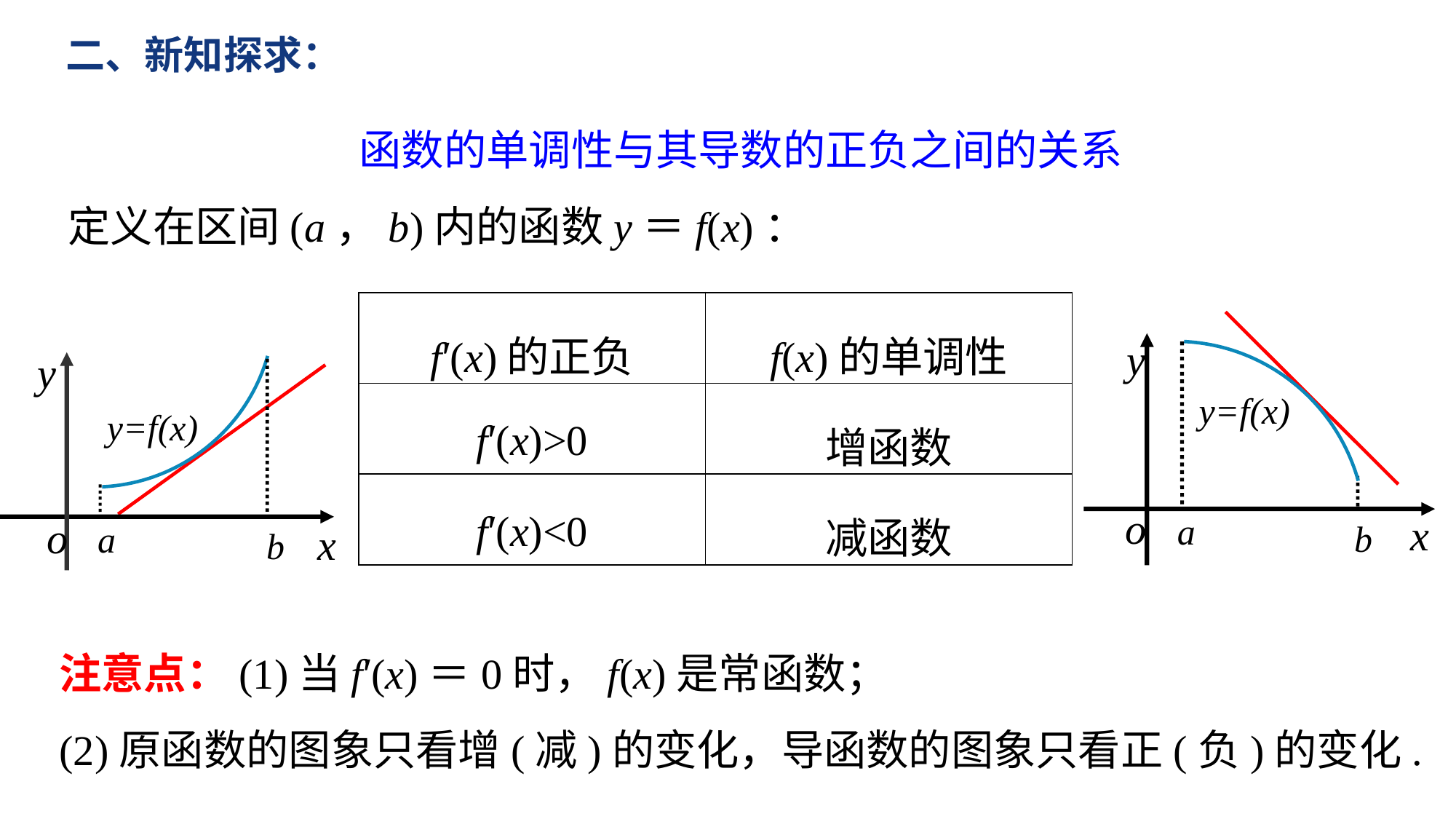

二、新知探求：
函数的单调性与其导数的正负之间的关系
定义在区间(a，b)内的函数y＝f(x)：
| f′(x)的正负 | f(x)的单调性 |
| --- | --- |
| f′(x)>0 | 增函数 |
| f′(x)<0 | 减函数 |
y

y=f(x)

o
a
x

b

y

y=f(x)

o
a
x

b
注意点：(1)当f′(x)＝0时，f(x)是常函数；
(2)原函数的图象只看增(减)的变化，导函数的图象只看正(负)的变化.